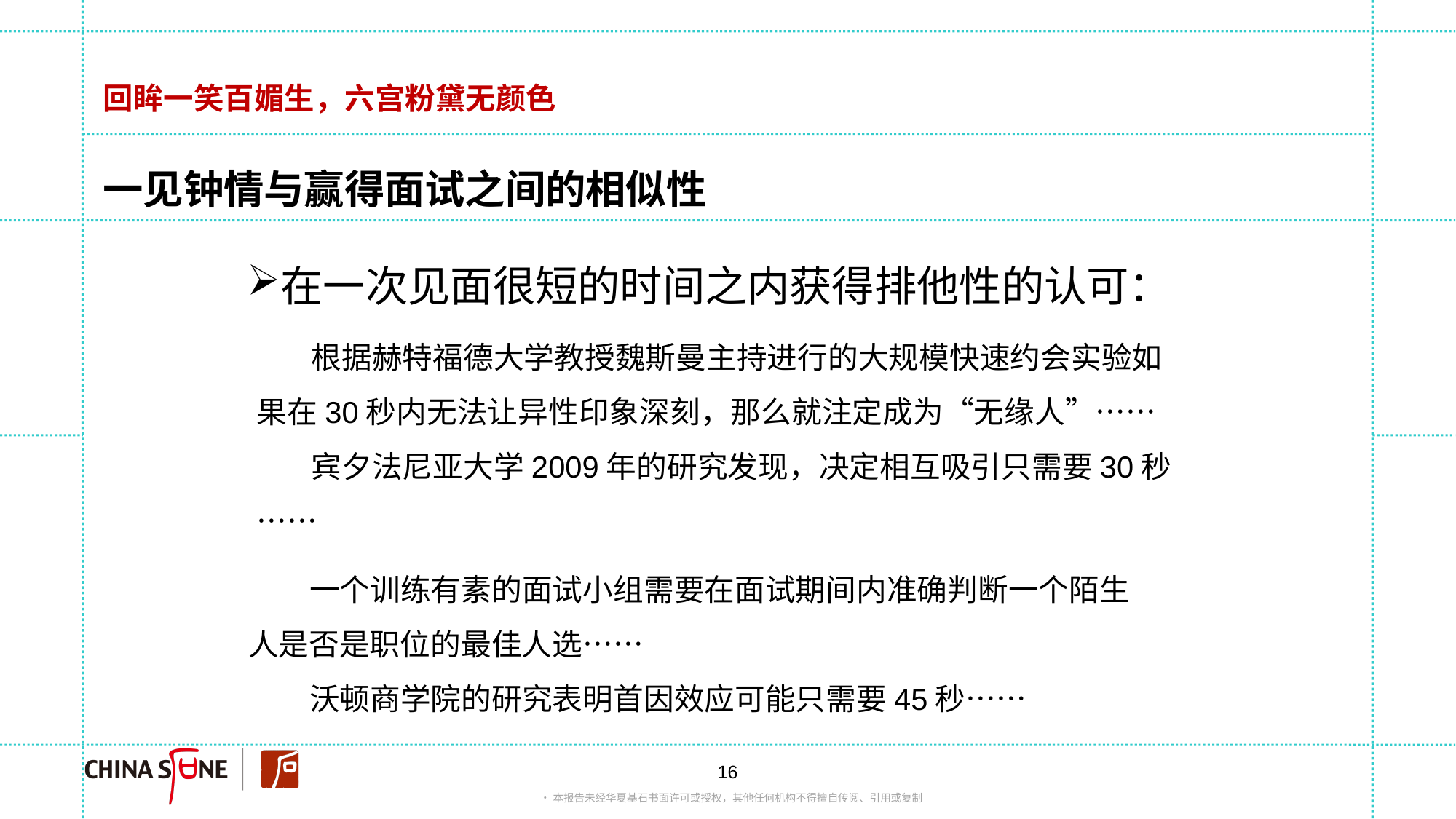

回眸一笑百媚生，六宫粉黛无颜色
一见钟情与赢得面试之间的相似性
在一次见面很短的时间之内获得排他性的认可：

       根据赫特福德大学教授魏斯曼主持进行的大规模快速约会实验如果在30秒内无法让异性印象深刻，那么就注定成为“无缘人”……
       宾夕法尼亚大学2009年的研究发现，决定相互吸引只需要30秒……
        一个训练有素的面试小组需要在面试期间内准确判断一个陌生人是否是职位的最佳人选……
        沃顿商学院的研究表明首因效应可能只需要45秒……